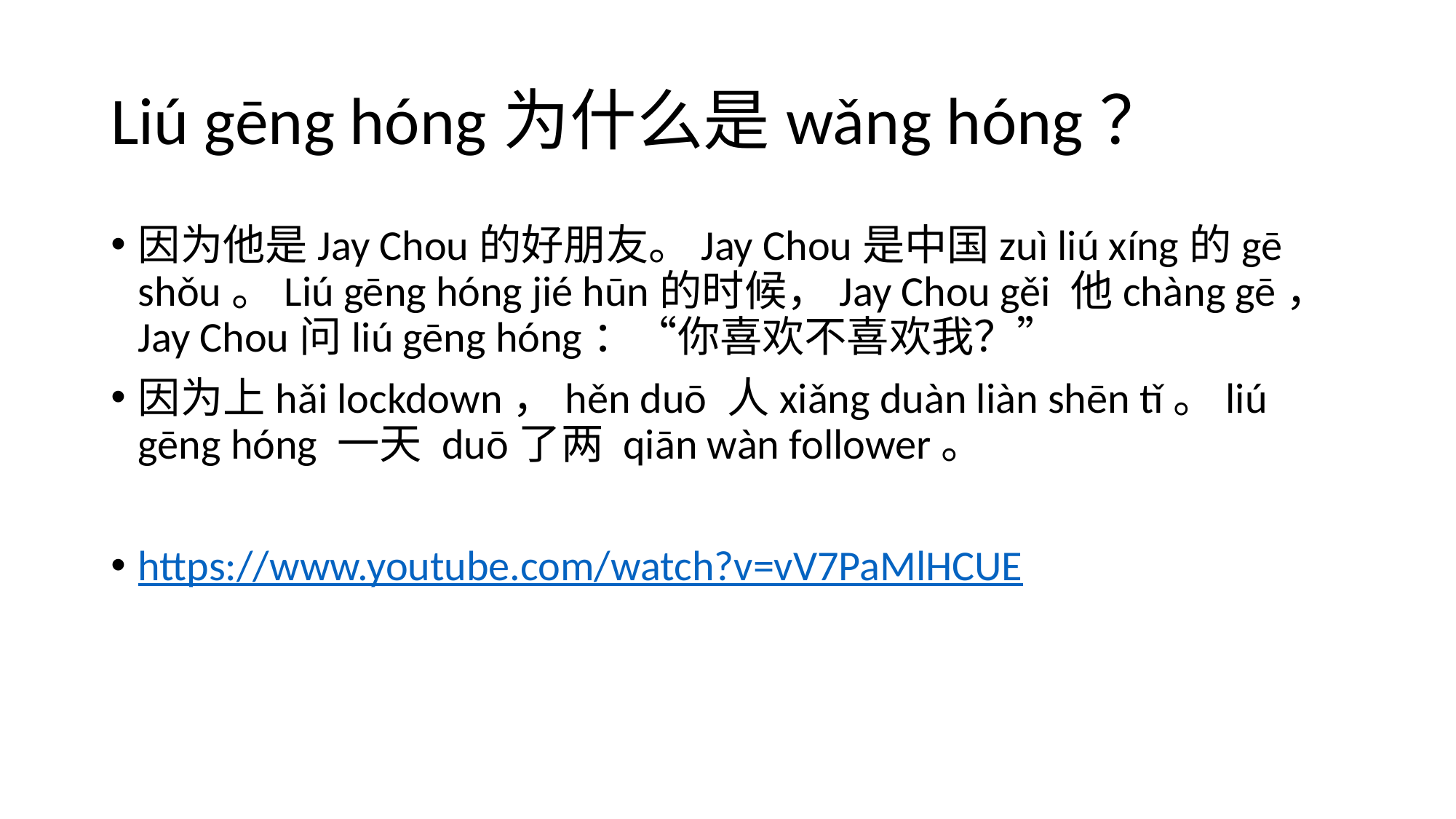

# Liú gēng hóng为什么是wǎng hóng？
因为他是Jay Chou的好朋友。Jay Chou是中国zuì liú xíng的gē shǒu。Liú gēng hóng jié hūn的时候，Jay Chou gěi 他chàng gē，Jay Chou问liú gēng hóng：“你喜欢不喜欢我？”
因为上hǎi lockdown，hěn duō 人xiǎng duàn liàn shēn tǐ。liú gēng hóng 一天 duō了两 qiān wàn follower。

https://www.youtube.com/watch?v=vV7PaMlHCUE